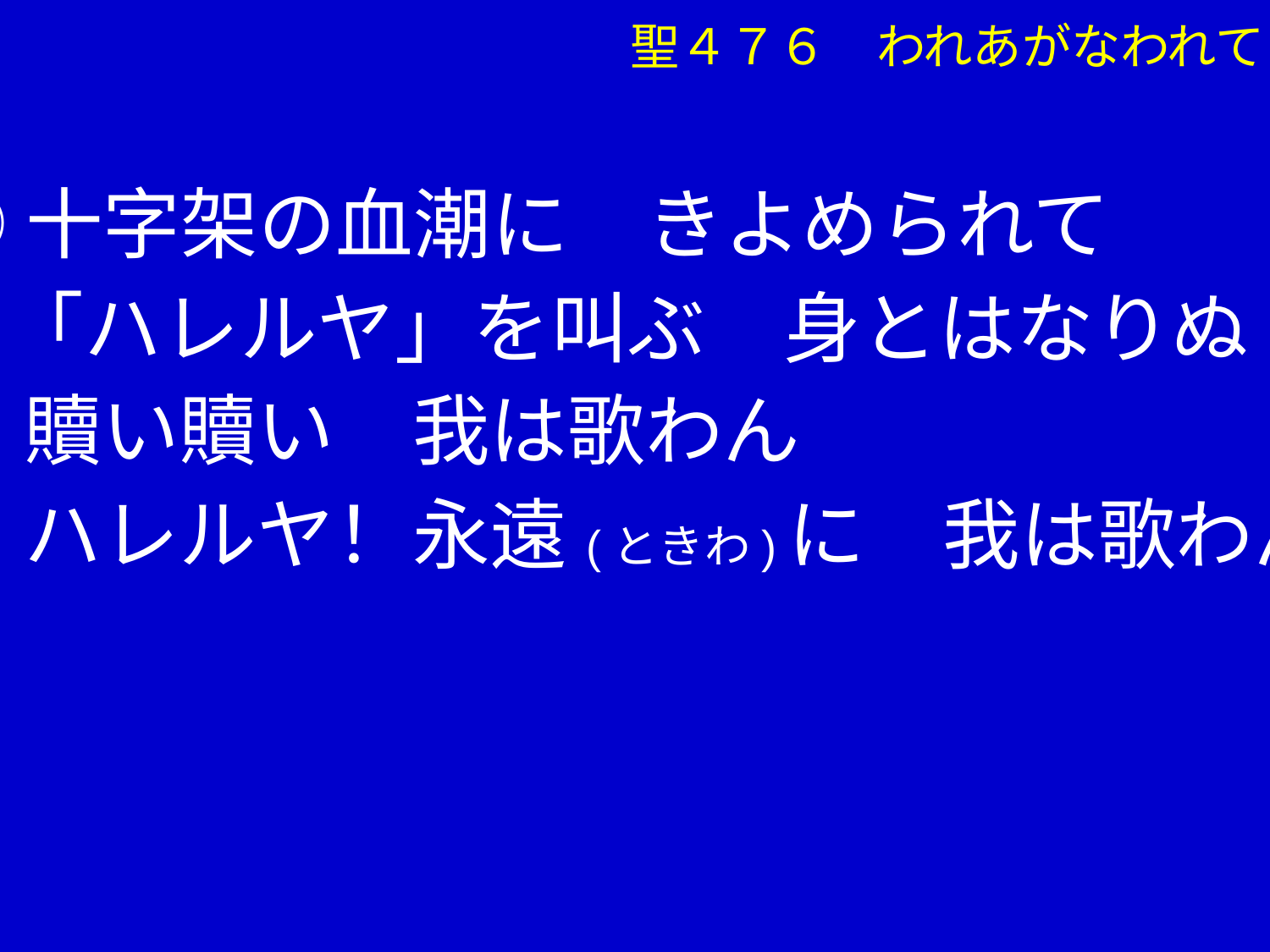

聖４７６　われあがなわれて
②十字架の血潮に　きよめられて
　「ハレルヤ」を叫ぶ　身とはなりぬ
　 贖い贖い　我は歌わん
　 ハレルヤ！永遠(ときわ)に　我は歌わん